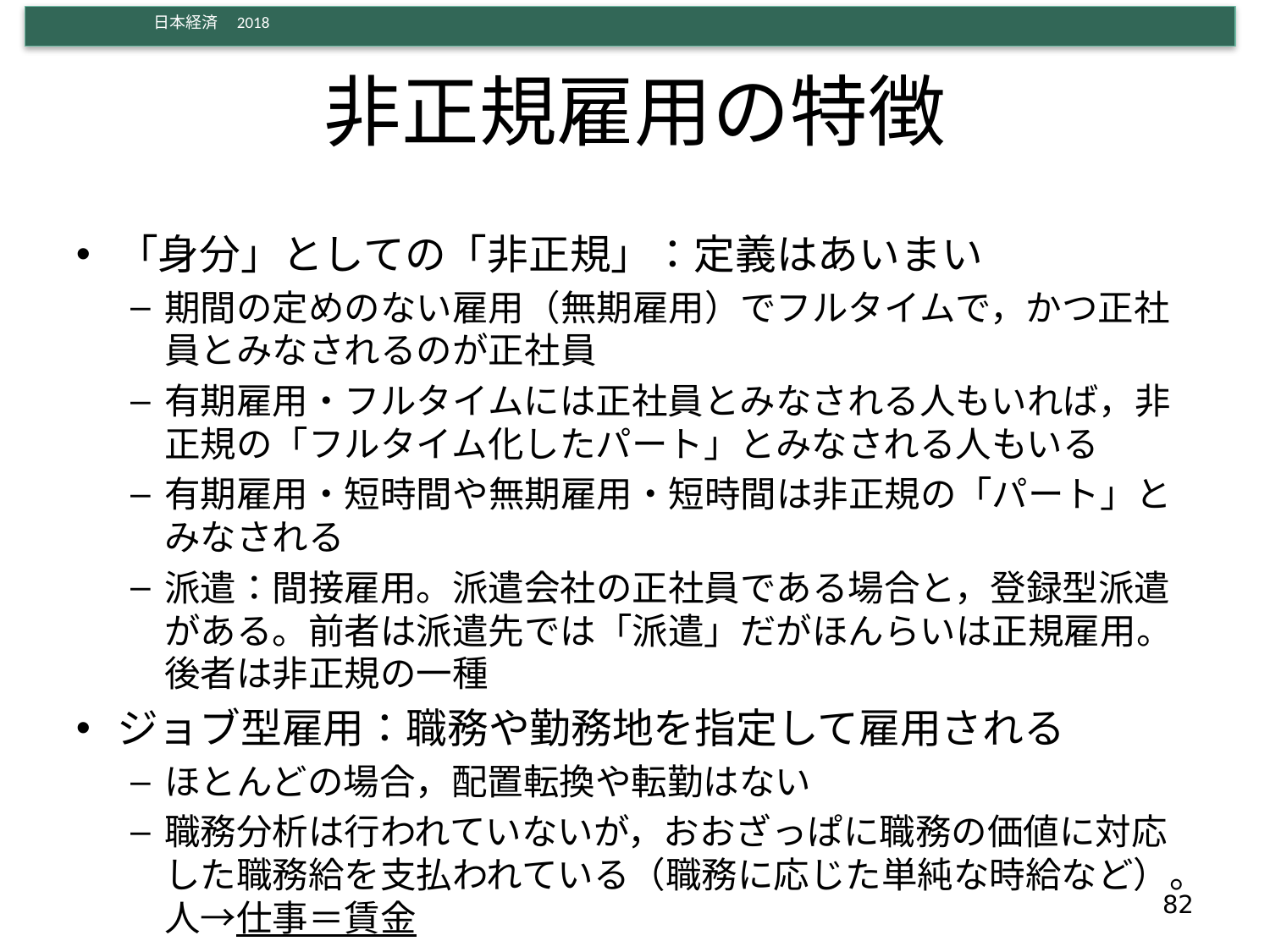

# 非正規雇用の特徴
「身分」としての「非正規」：定義はあいまい
期間の定めのない雇用（無期雇用）でフルタイムで，かつ正社員とみなされるのが正社員
有期雇用・フルタイムには正社員とみなされる人もいれば，非正規の「フルタイム化したパート」とみなされる人もいる
有期雇用・短時間や無期雇用・短時間は非正規の「パート」とみなされる
派遣：間接雇用。派遣会社の正社員である場合と，登録型派遣がある。前者は派遣先では「派遣」だがほんらいは正規雇用。後者は非正規の一種
ジョブ型雇用：職務や勤務地を指定して雇用される
ほとんどの場合，配置転換や転勤はない
職務分析は行われていないが，おおざっぱに職務の価値に対応した職務給を支払われている（職務に応じた単純な時給など）。人→仕事＝賃金

82